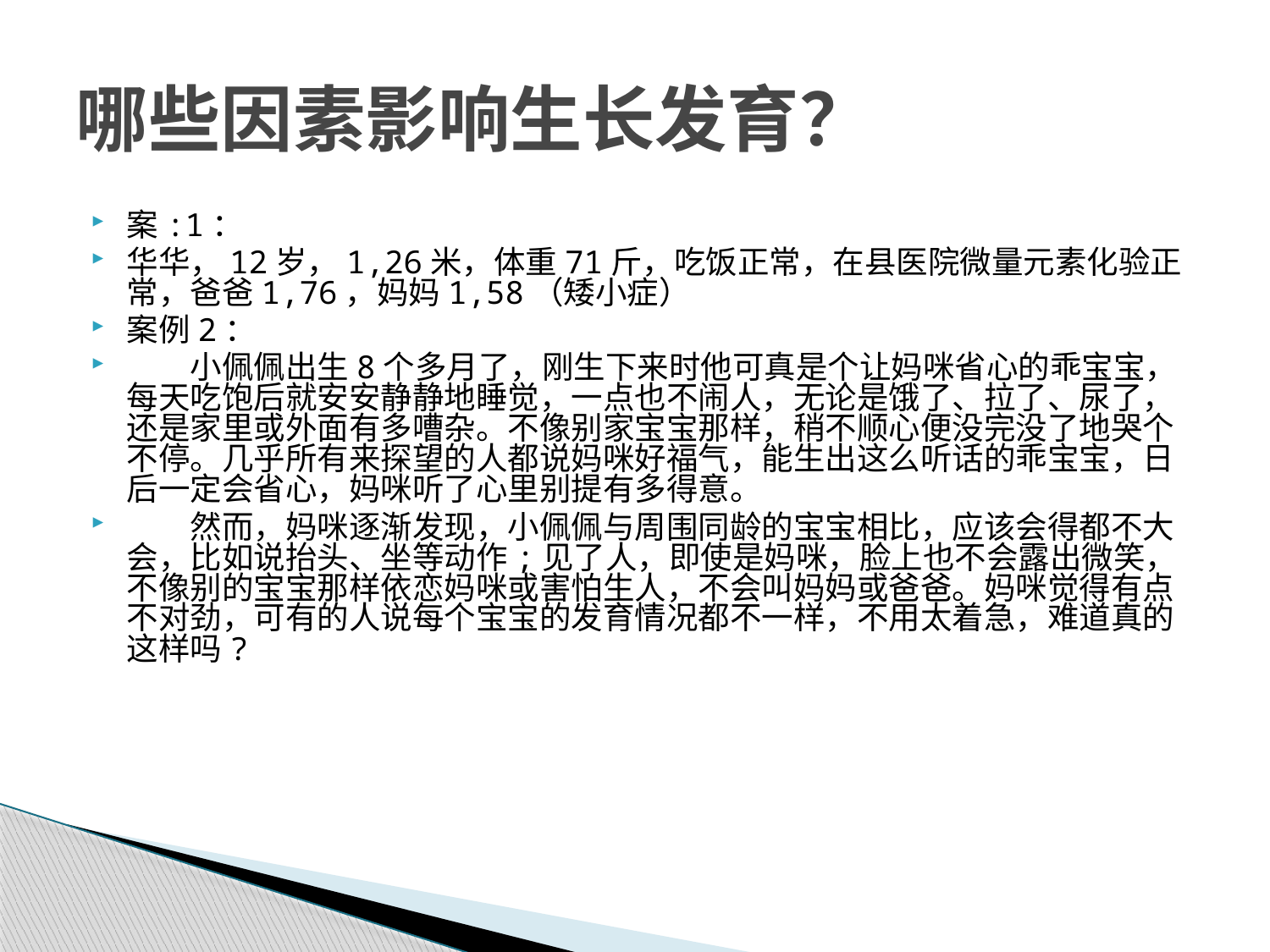

# 哪些因素影响生长发育？
案:1：
华华，12岁，1,26米，体重71斤，吃饭正常，在县医院微量元素化验正常，爸爸1,76，妈妈1,58（矮小症）
案例2：
　　小佩佩出生8个多月了，刚生下来时他可真是个让妈咪省心的乖宝宝，每天吃饱后就安安静静地睡觉，一点也不闹人，无论是饿了、拉了、尿了，还是家里或外面有多嘈杂。不像别家宝宝那样，稍不顺心便没完没了地哭个不停。几乎所有来探望的人都说妈咪好福气，能生出这么听话的乖宝宝，日后一定会省心，妈咪听了心里别提有多得意。
　　然而，妈咪逐渐发现，小佩佩与周围同龄的宝宝相比，应该会得都不大会，比如说抬头、坐等动作;见了人，即使是妈咪，脸上也不会露出微笑，不像别的宝宝那样依恋妈咪或害怕生人，不会叫妈妈或爸爸。妈咪觉得有点不对劲，可有的人说每个宝宝的发育情况都不一样，不用太着急，难道真的这样吗?